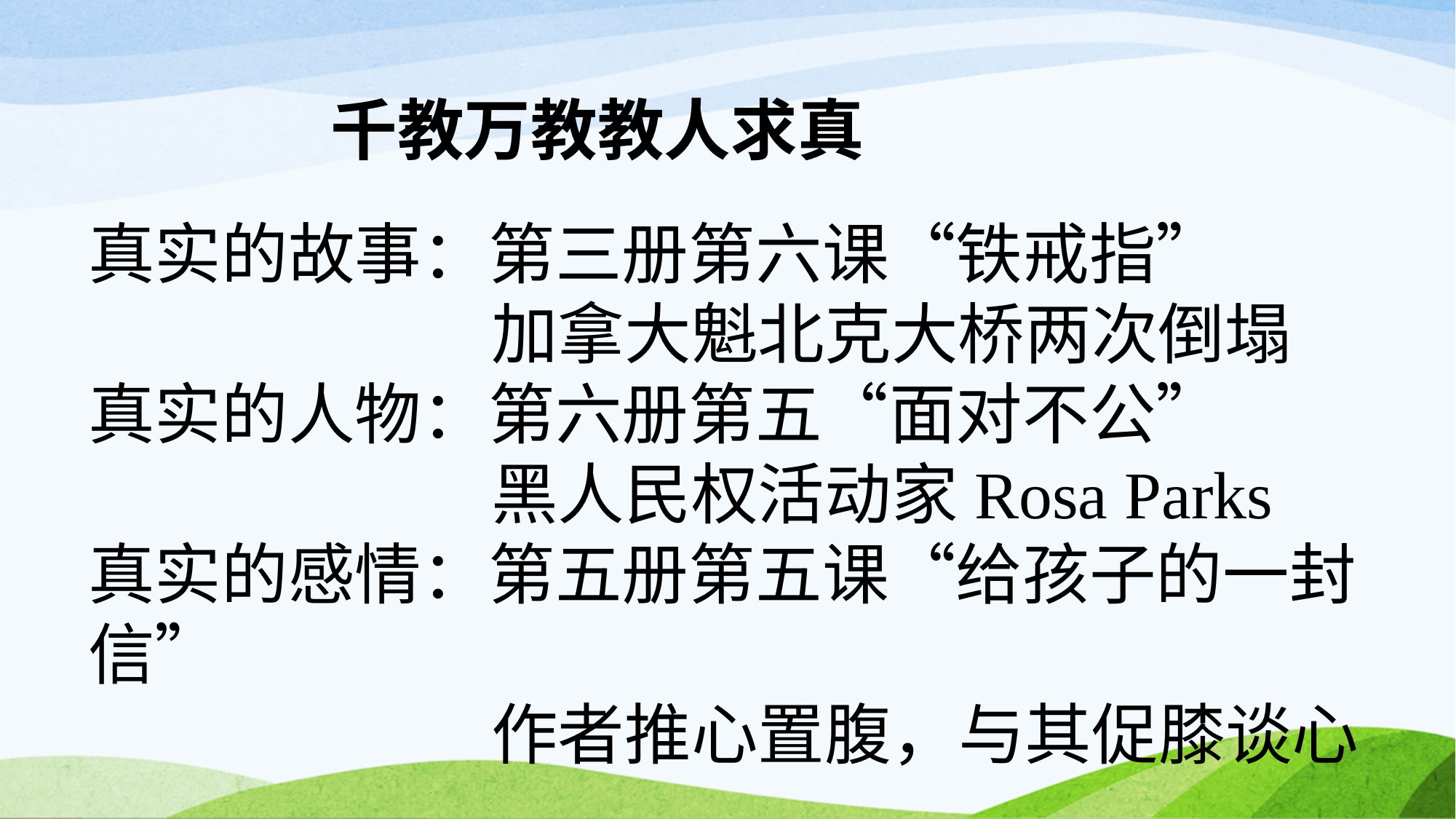

千教万教教人求真

真实的故事：第三册第六课“铁戒指”
			    加拿大魁北克大桥两次倒塌
真实的人物：第六册第五“面对不公”
			    黑人民权活动家Rosa Parks
真实的感情：第五册第五课“给孩子的一封信”
			    作者推心置腹，与其促膝谈心